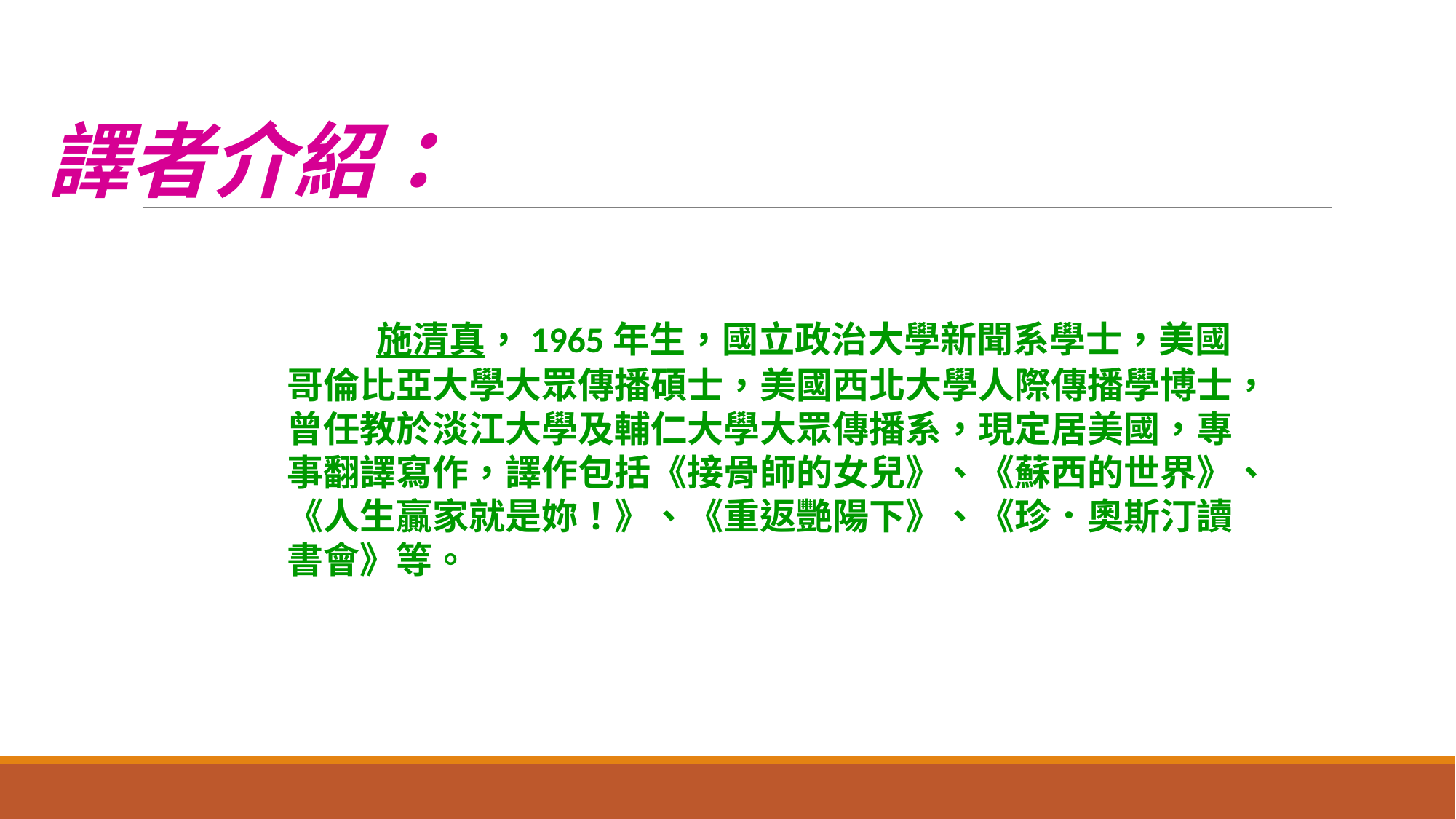

譯者介紹：
       施清真，1965年生，國立政治大學新聞系學士，美國哥倫比亞大學大眾傳播碩士，美國西北大學人際傳播學博士，曾任教於淡江大學及輔仁大學大眾傳播系，現定居美國，專事翻譯寫作，譯作包括《接骨師的女兒》、《蘇西的世界》、《人生贏家就是妳！》、《重返艷陽下》、《珍．奧斯汀讀書會》等。